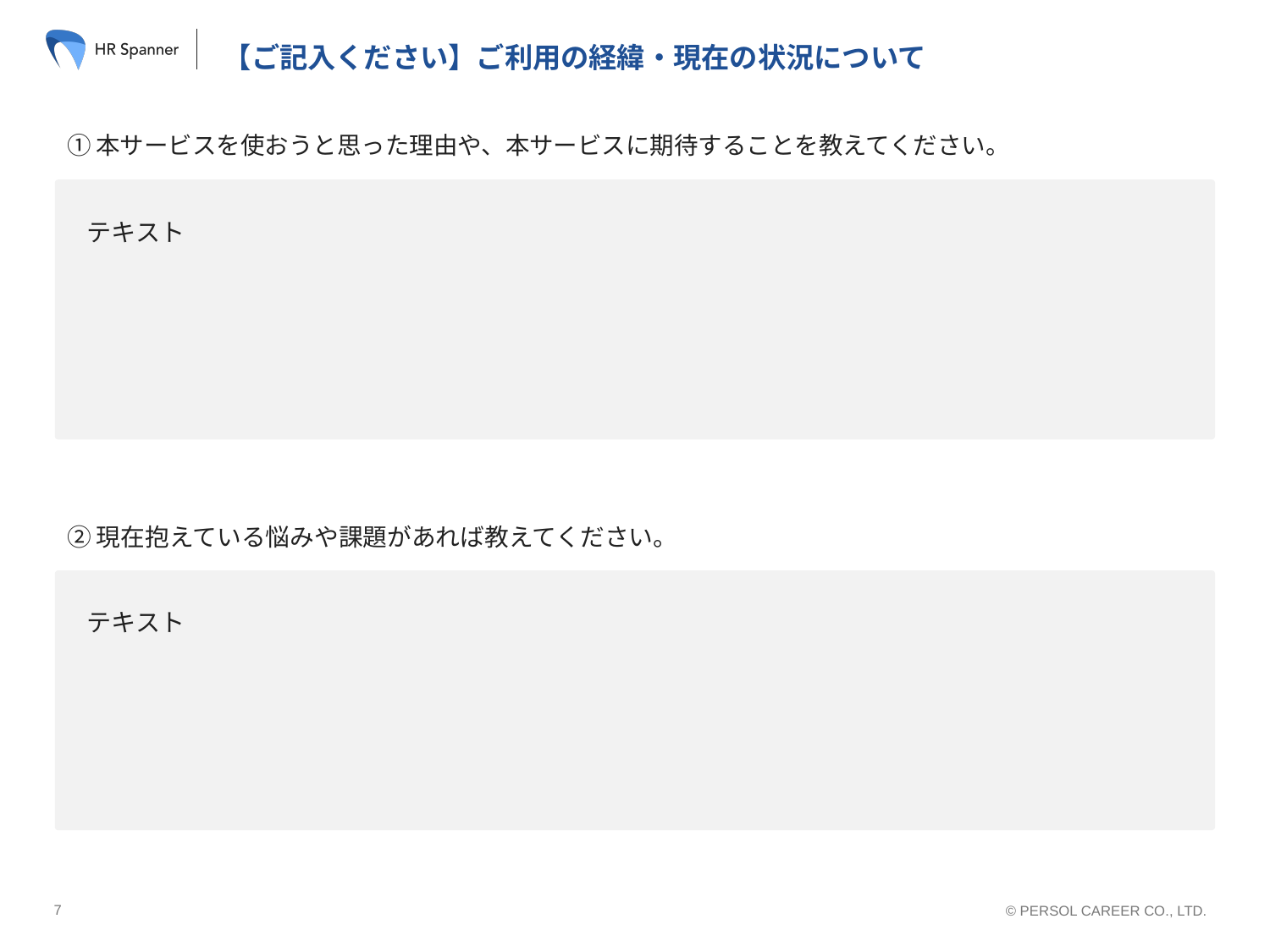

# 【ご記入ください】ご利用の経緯・現在の状況について
①本サービスを使おうと思った理由や、本サービスに期待することを教えてください。

テキスト
②現在抱えている悩みや課題があれば教えてください。

テキスト
7